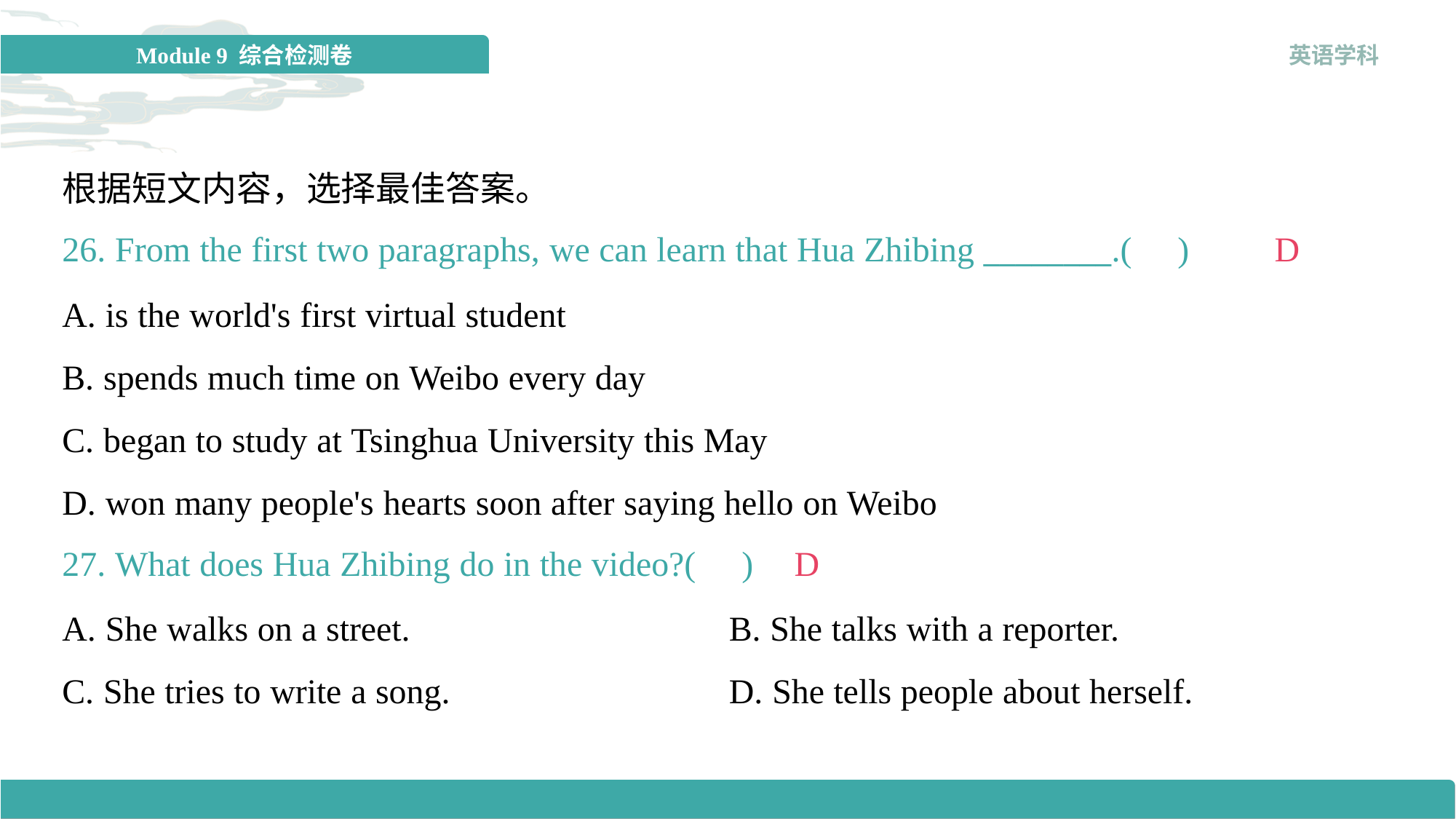

根据短文内容，选择最佳答案。
26. From the first two paragraphs, we can learn that Hua Zhibing ________.(     )
D
A. is the world's first virtual student
B. spends much time on Weibo every day
C. began to study at Tsinghua University this May
D. won many people's hearts soon after saying hello on Weibo
27. What does Hua Zhibing do in the video?(     )
D
A. She walks on a street.	B. She talks with a reporter.
C. She tries to write a song.	D. She tells people about herself.